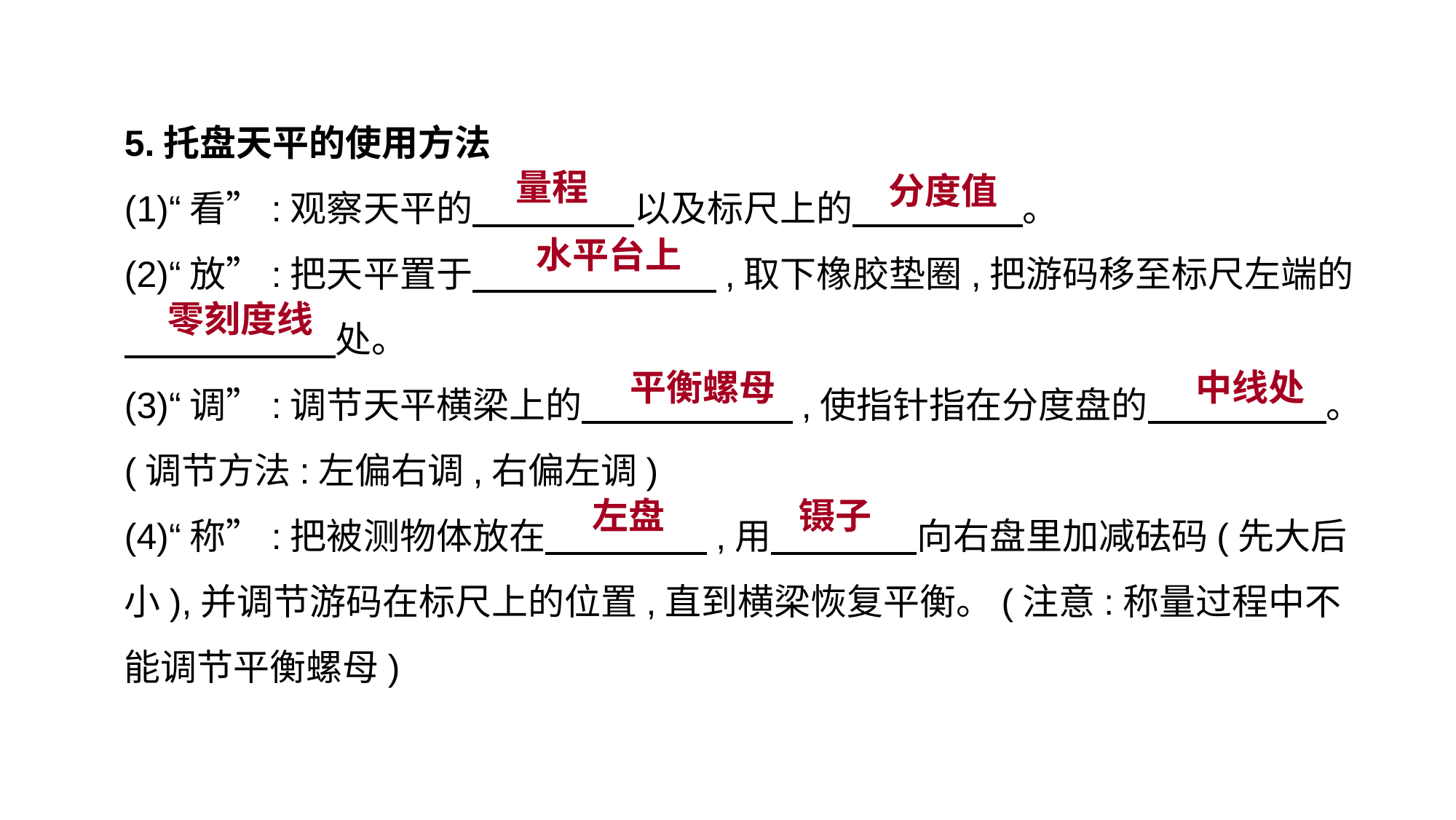

5.托盘天平的使用方法
(1)“看”:观察天平的　　  　　以及标尺上的　　   　　。
(2)“放”:把天平置于　　         　   　,取下橡胶垫圈,把游码移至标尺左端的
　　        　　处。
(3)“调”:调节天平横梁上的　 　       　　,使指针指在分度盘的　    　　　。(调节方法:左偏右调,右偏左调)
(4)“称”:把被测物体放在　　  　　,用　　　　向右盘里加减砝码(先大后小),并调节游码在标尺上的位置,直到横梁恢复平衡。(注意:称量过程中不能调节平衡螺母)
量程
分度值
水平台上
零刻度线
平衡螺母
中线处
 左盘
镊子